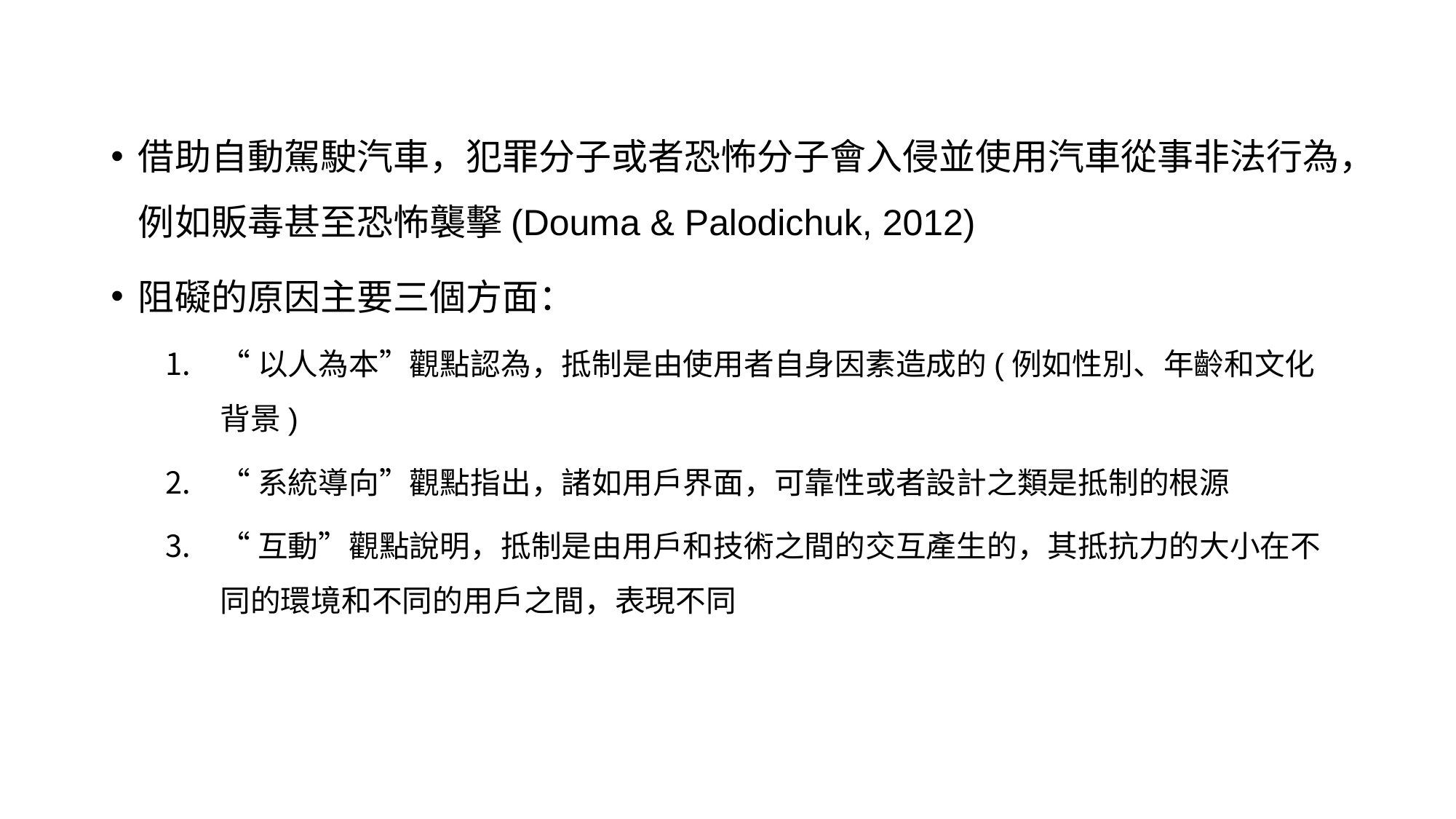

借助自動駕駛汽車，犯罪分子或者恐怖分子會入侵並使用汽車從事非法行為，例如販毒甚至恐怖襲擊(Douma & Palodichuk, 2012)
阻礙的原因主要三個方面：
“以人為本”觀點認為，抵制是由使用者自身因素造成的(例如性別、年齡和文化背景)
“系統導向”觀點指出，諸如用戶界面，可靠性或者設計之類是抵制的根源
“互動”觀點說明，抵制是由用戶和技術之間的交互產生的，其抵抗力的大小在不同的環境和不同的用戶之間，表現不同